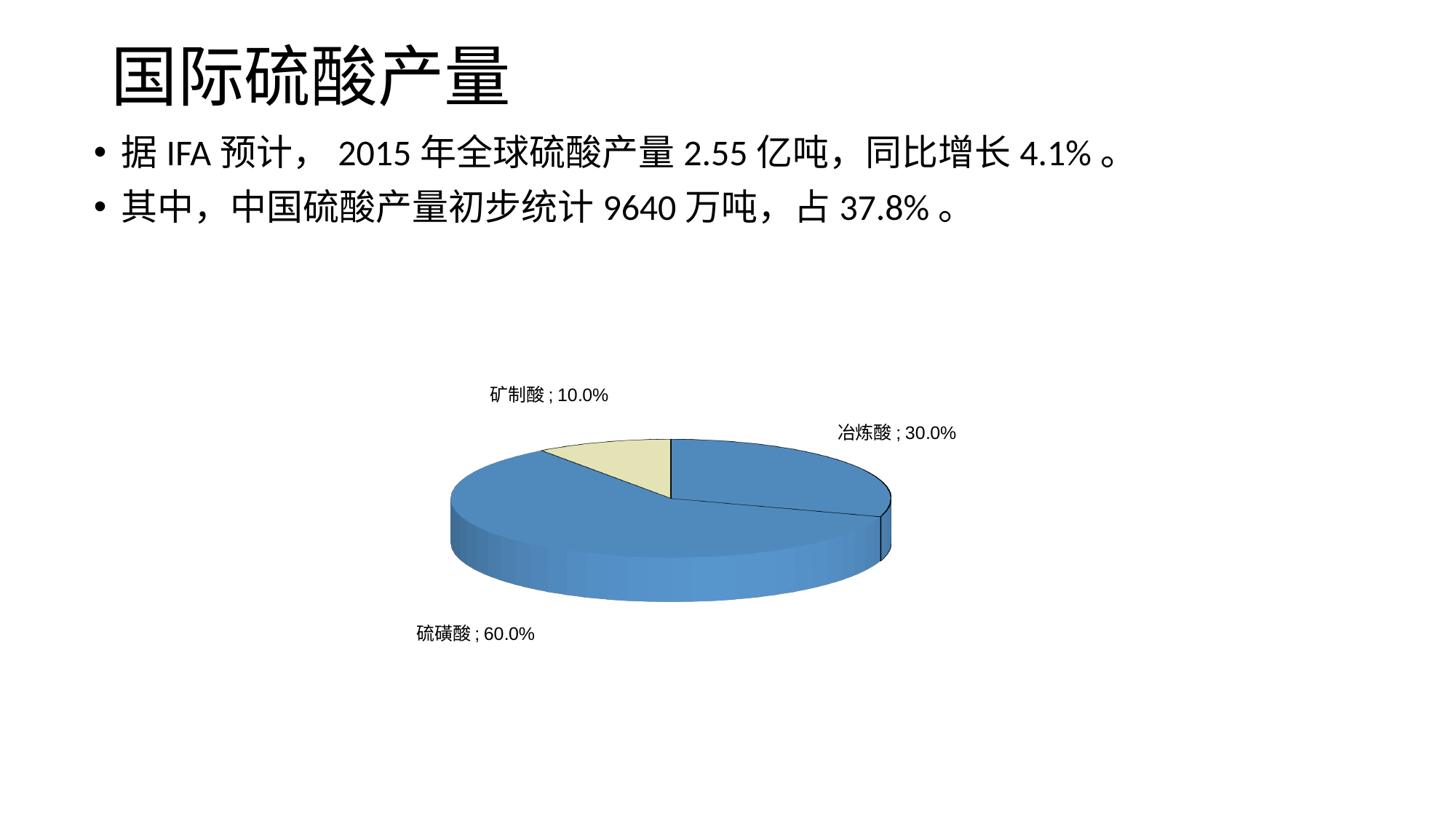

# 国际硫酸产量
据IFA预计，2015年全球硫酸产量2.55亿吨，同比增长4.1%。
其中，中国硫酸产量初步统计9640万吨，占37.8%。

[unsupported chart]